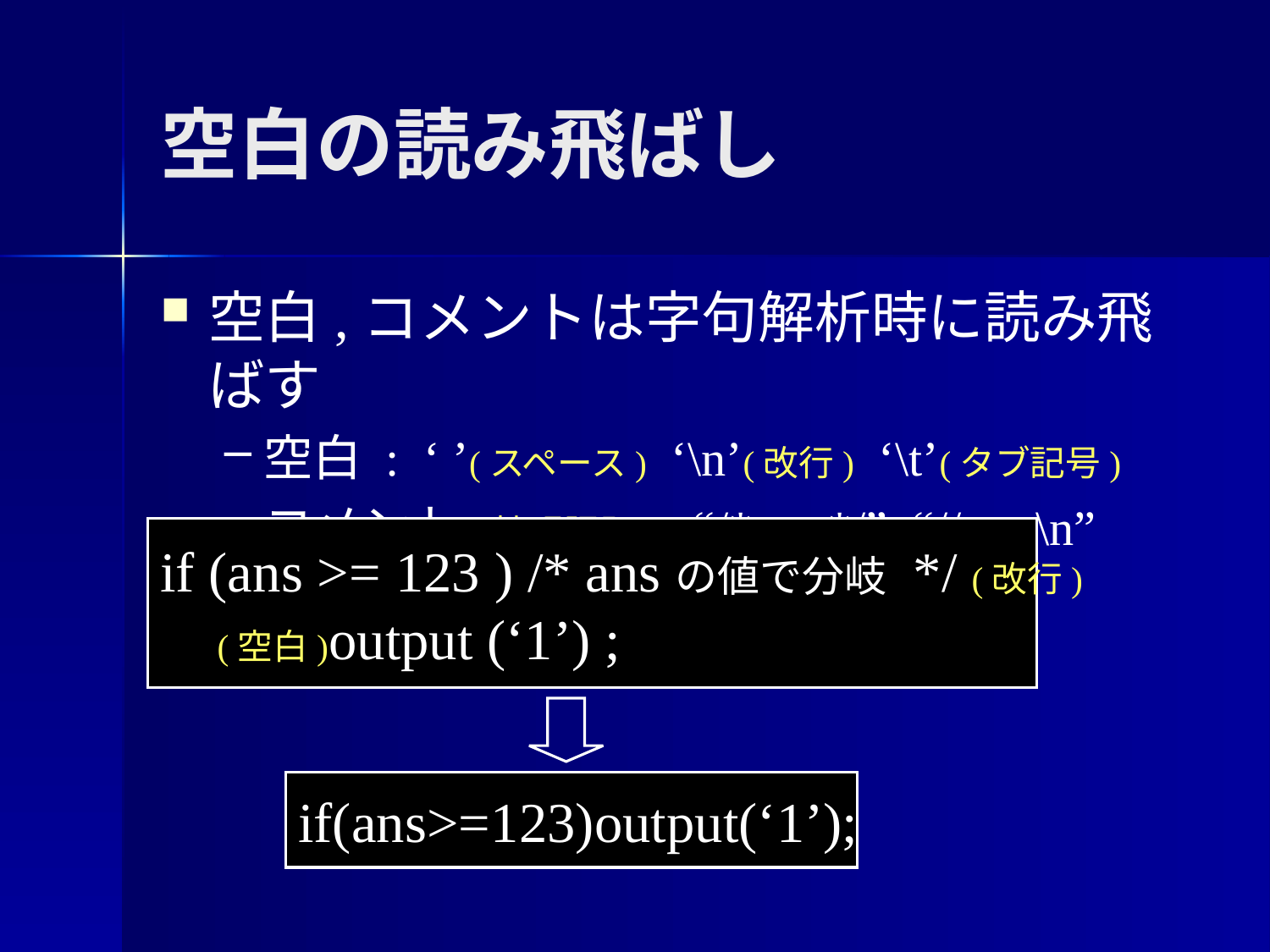

# 空白の読み飛ばし
空白,コメントは字句解析時に読み飛ばす
空白 :  ‘ ’(スペース)  ‘\n’(改行)  ‘\t’(タブ記号)
コメント(拡張課題) : “/* … */”  “// … \n”
if (ans >= 123 ) /* ansの値で分岐 */ (改行)
    (空白)output (‘1’) ;

if(ans>=123)output(‘1’);